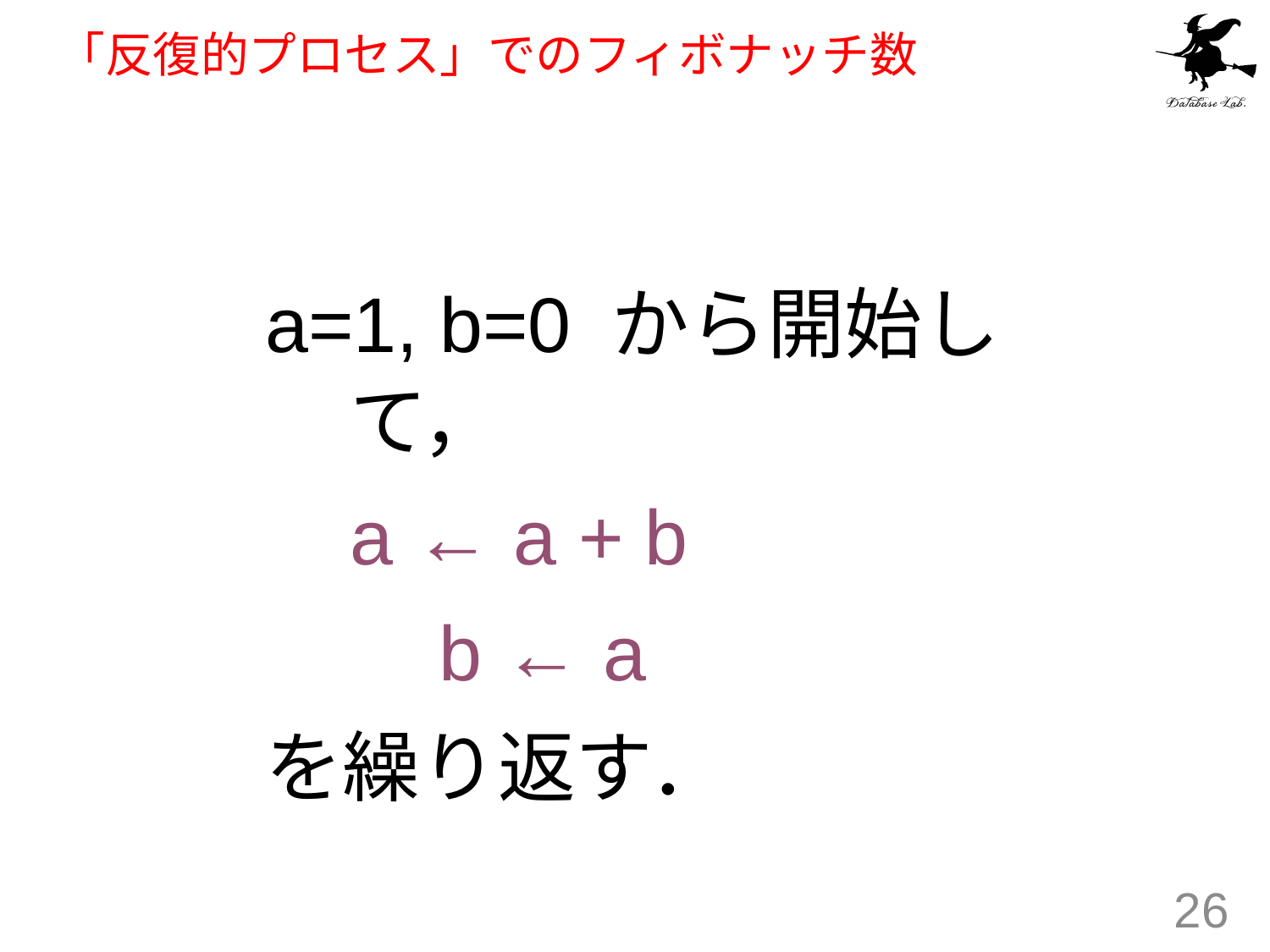

# 「反復的プロセス」でのフィボナッチ数
a=1, b=0 から開始して，
	a ← a + b
　　b ← a
を繰り返す．
26